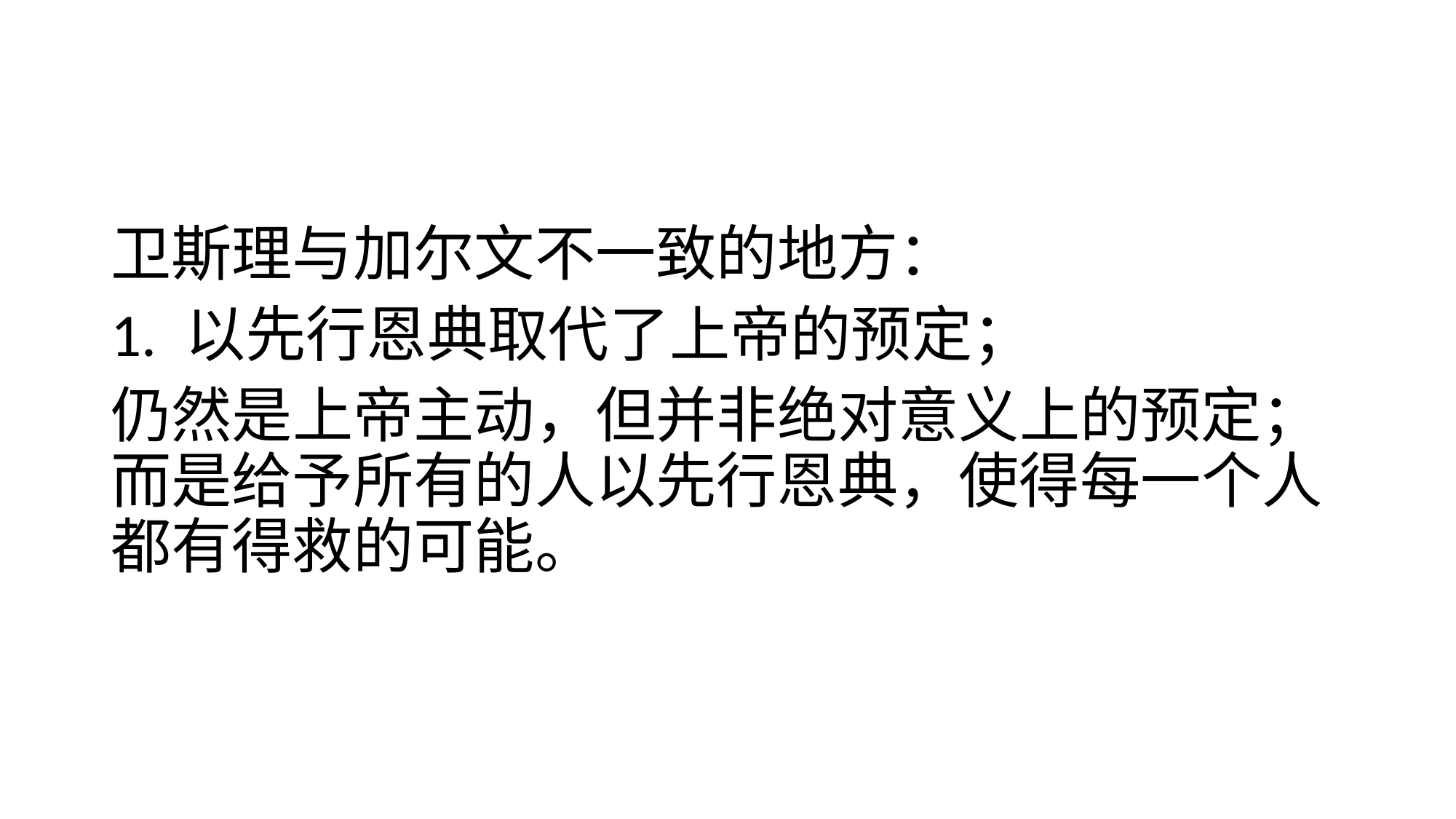

#
卫斯理与加尔文不一致的地方：
1. 以先行恩典取代了上帝的预定；
仍然是上帝主动，但并非绝对意义上的预定；而是给予所有的人以先行恩典，使得每一个人都有得救的可能。